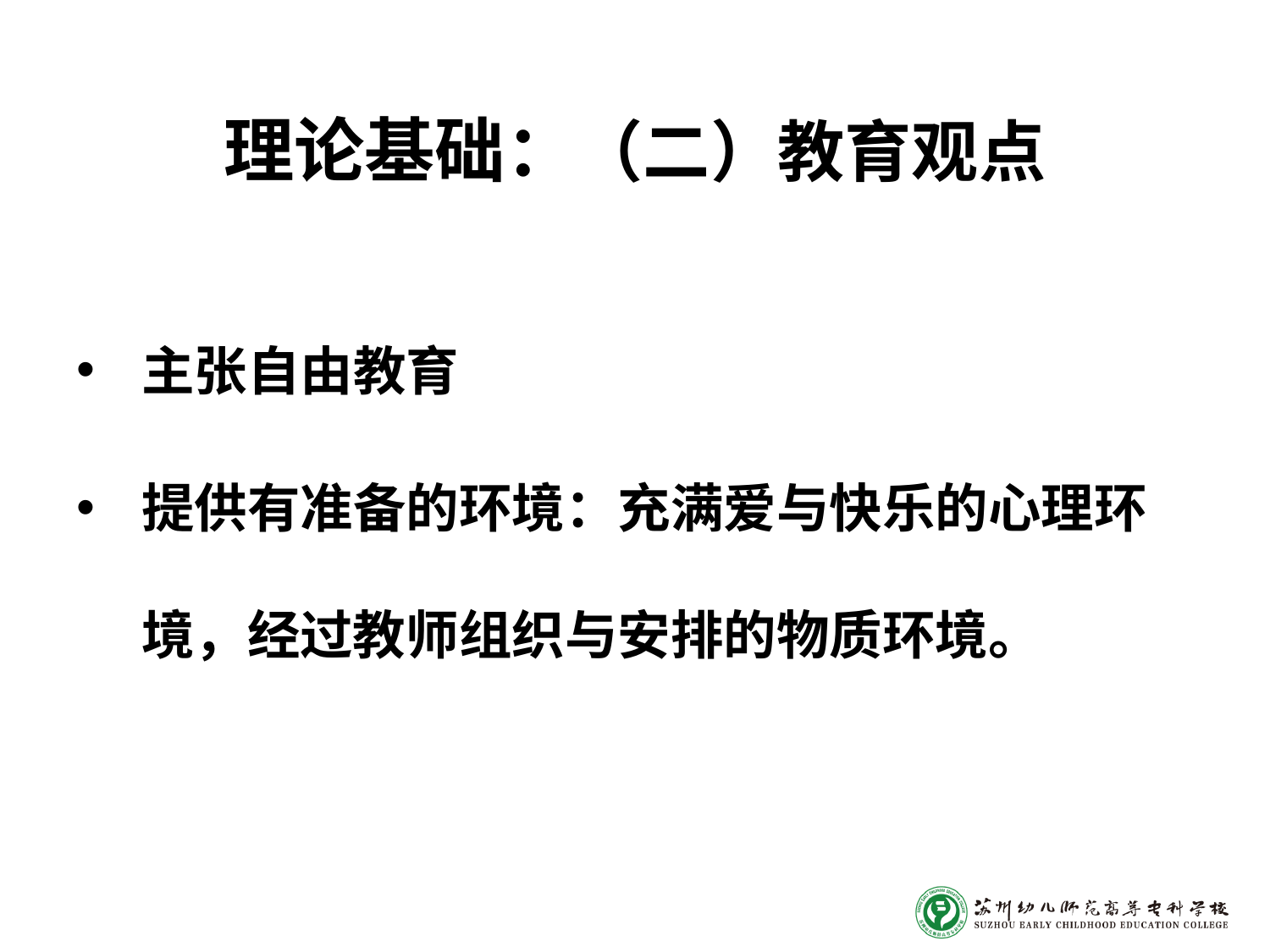

理论基础：（二）教育观点
主张自由教育
提供有准备的环境：充满爱与快乐的心理环境，经过教师组织与安排的物质环境。